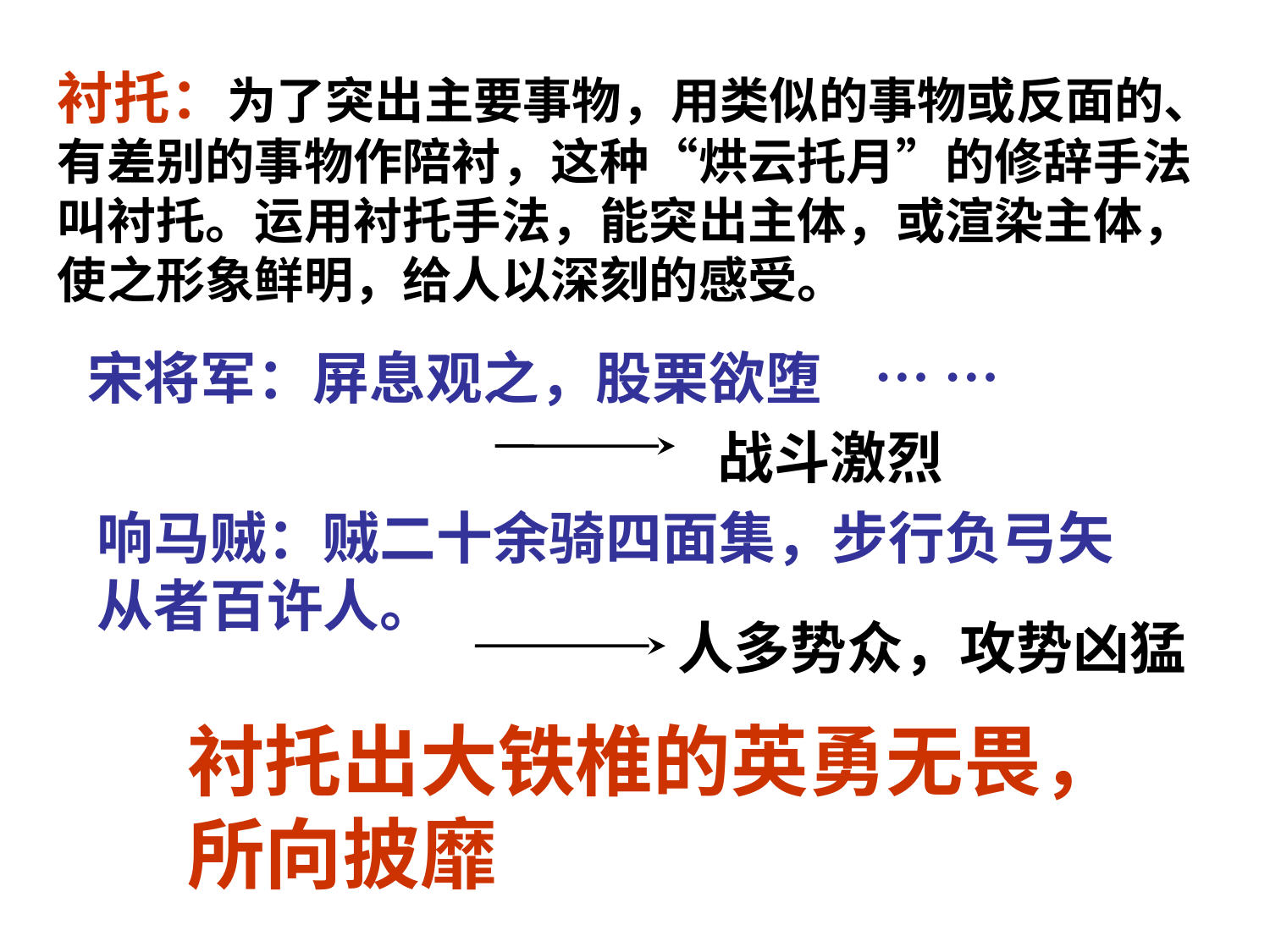

衬托：为了突出主要事物，用类似的事物或反面的、有差别的事物作陪衬，这种“烘云托月”的修辞手法叫衬托。运用衬托手法，能突出主体，或渲染主体，使之形象鲜明，给人以深刻的感受。
宋将军：屏息观之，股栗欲堕    … …
战斗激烈

响马贼：贼二十余骑四面集，步行负弓矢从者百许人。
人多势众，攻势凶猛

衬托出大铁椎的英勇无畏，所向披靡